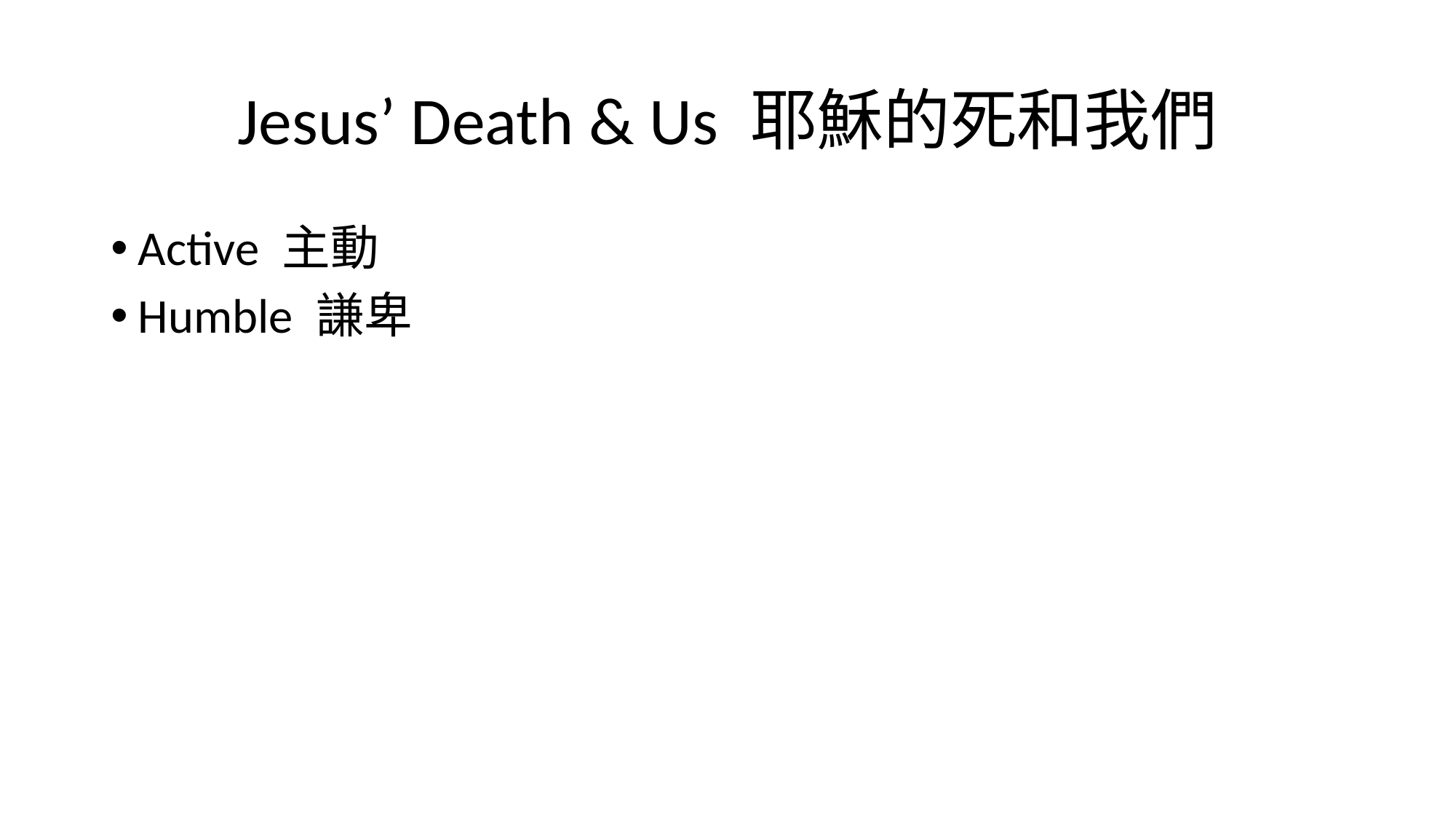

# Jesus’ Death & Us 耶穌的死和我們
Active 主動
Humble 謙卑